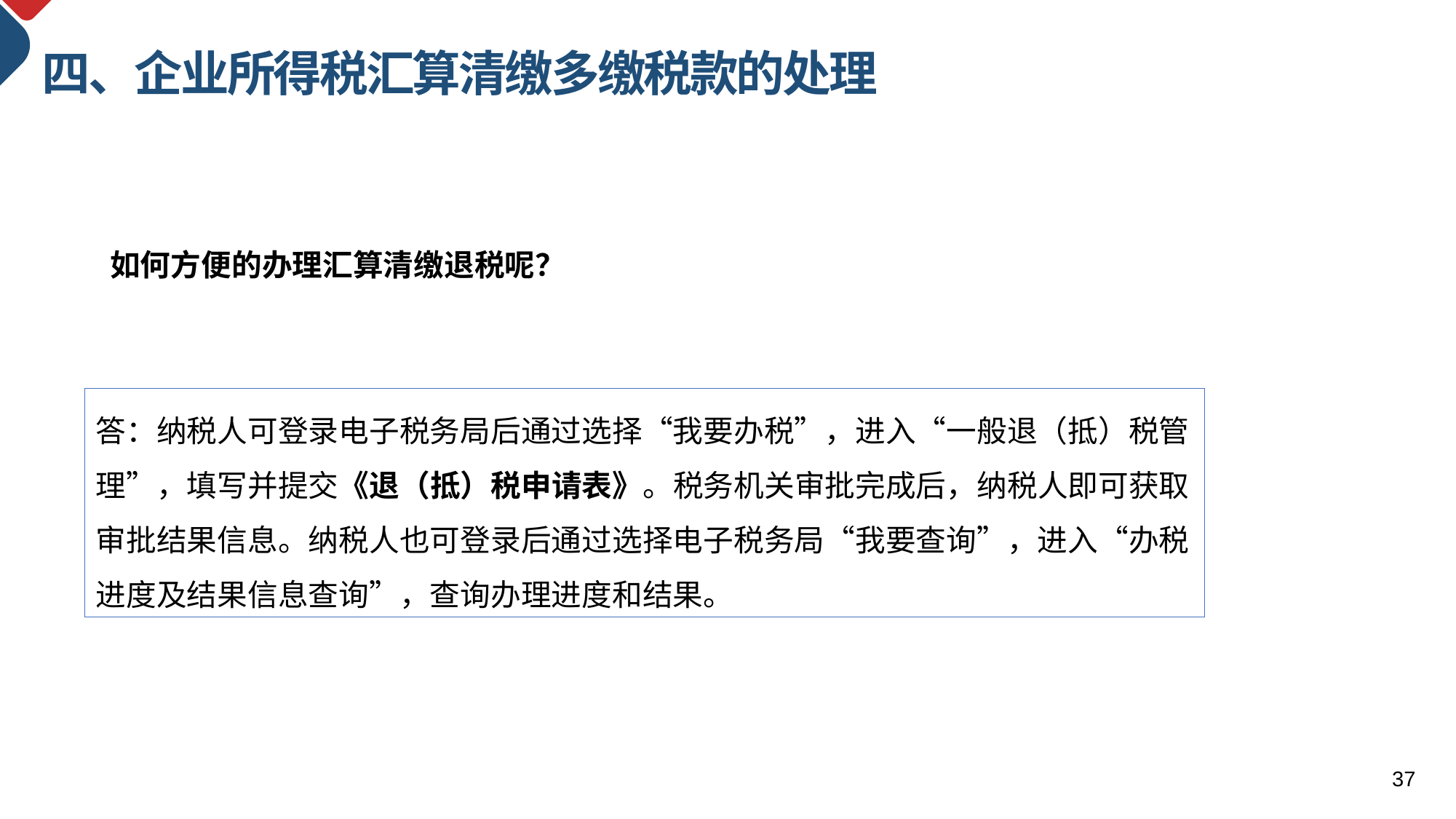

四、企业所得税汇算清缴多缴税款的处理
如何方便的办理汇算清缴退税呢？
答：纳税人可登录电子税务局后通过选择“我要办税”，进入“一般退（抵）税管理”，填写并提交《退（抵）税申请表》。税务机关审批完成后，纳税人即可获取审批结果信息。纳税人也可登录后通过选择电子税务局“我要查询”，进入“办税进度及结果信息查询”，查询办理进度和结果。